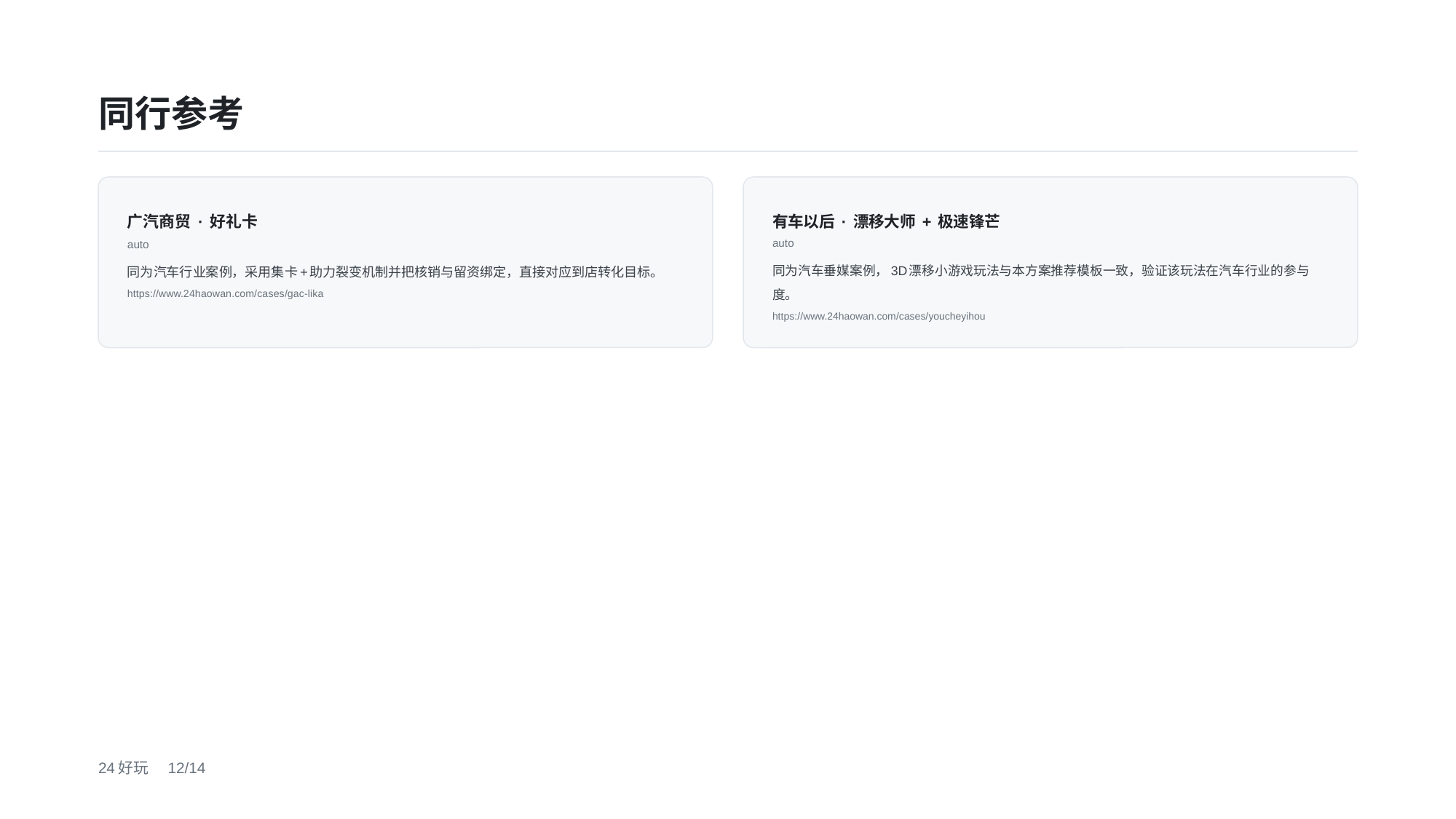

同行参考

广汽商贸 · 好礼卡
auto
同为汽车行业案例，采用集卡+助力裂变机制并把核销与留资绑定，直接对应到店转化目标。
https://www.24haowan.com/cases/gac-lika
有车以后 · 漂移大师 + 极速锋芒
auto
同为汽车垂媒案例，3D漂移小游戏玩法与本方案推荐模板一致，验证该玩法在汽车行业的参与度。
https://www.24haowan.com/cases/youcheyihou
24好玩　12/14